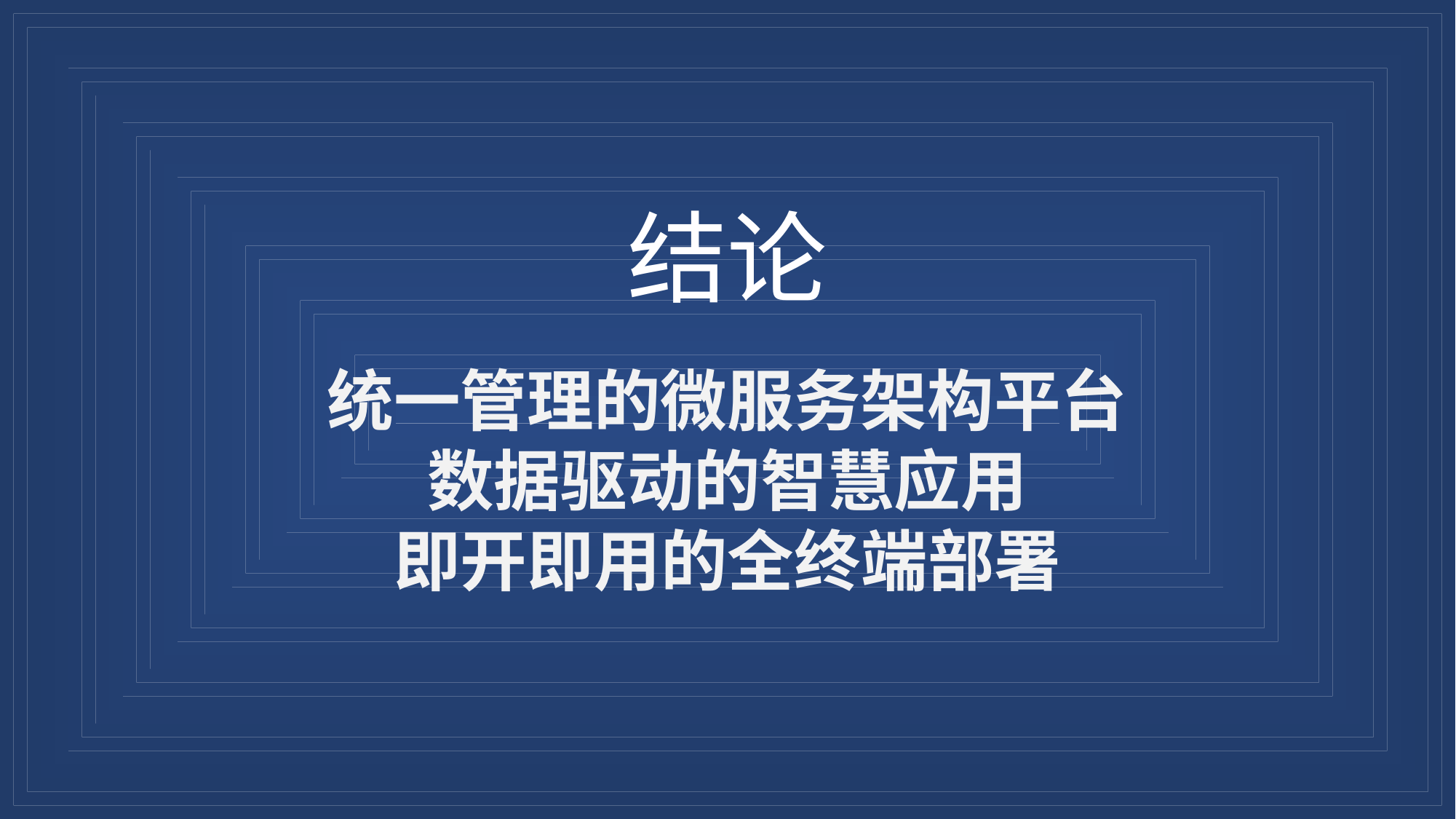

结论

统一管理的微服务架构平台
数据驱动的智慧应用
即开即用的全终端部署